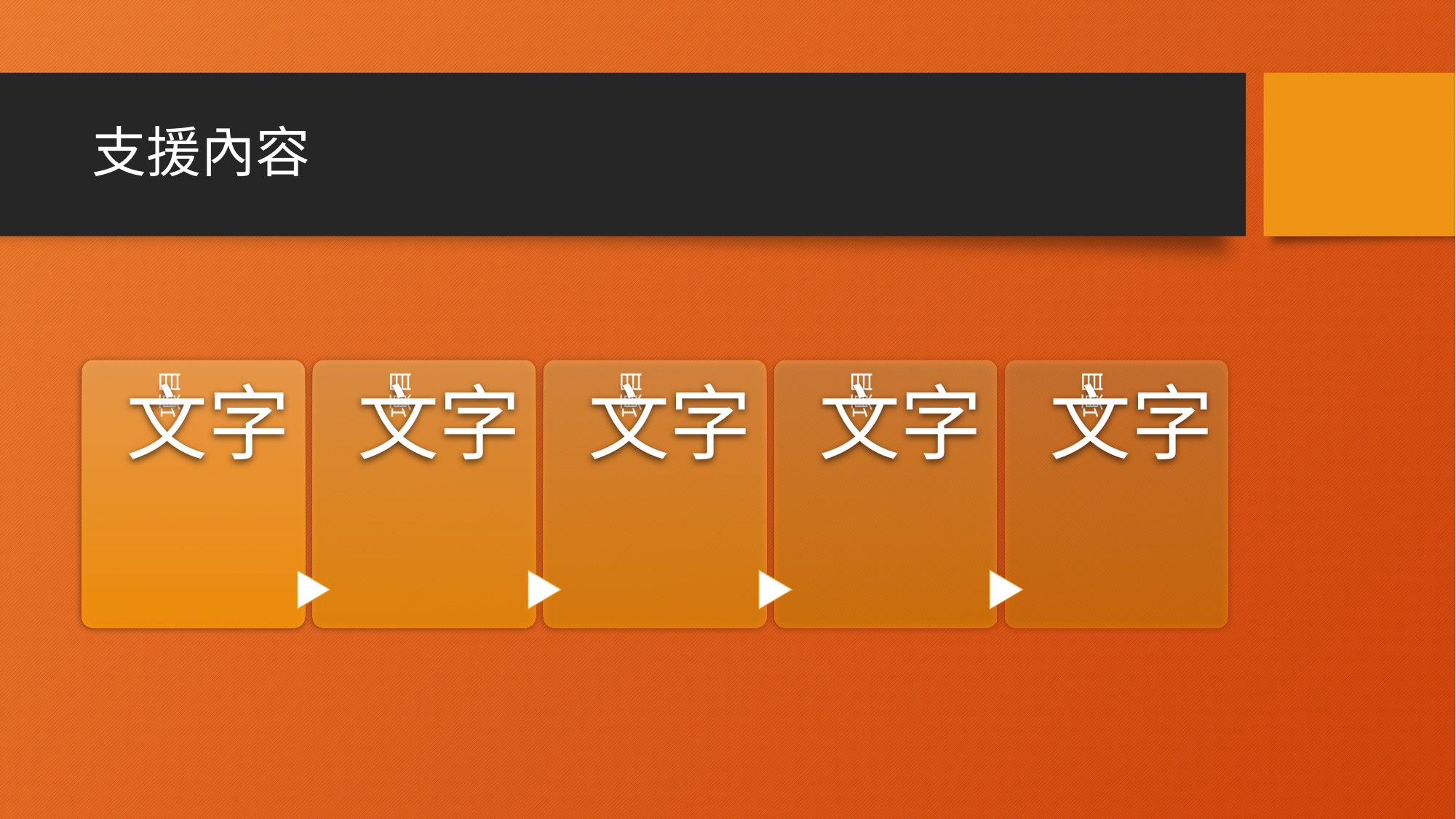

# 支援內容
項目
文字
項目
文字
項目
文字
項目
文字
項目
文字